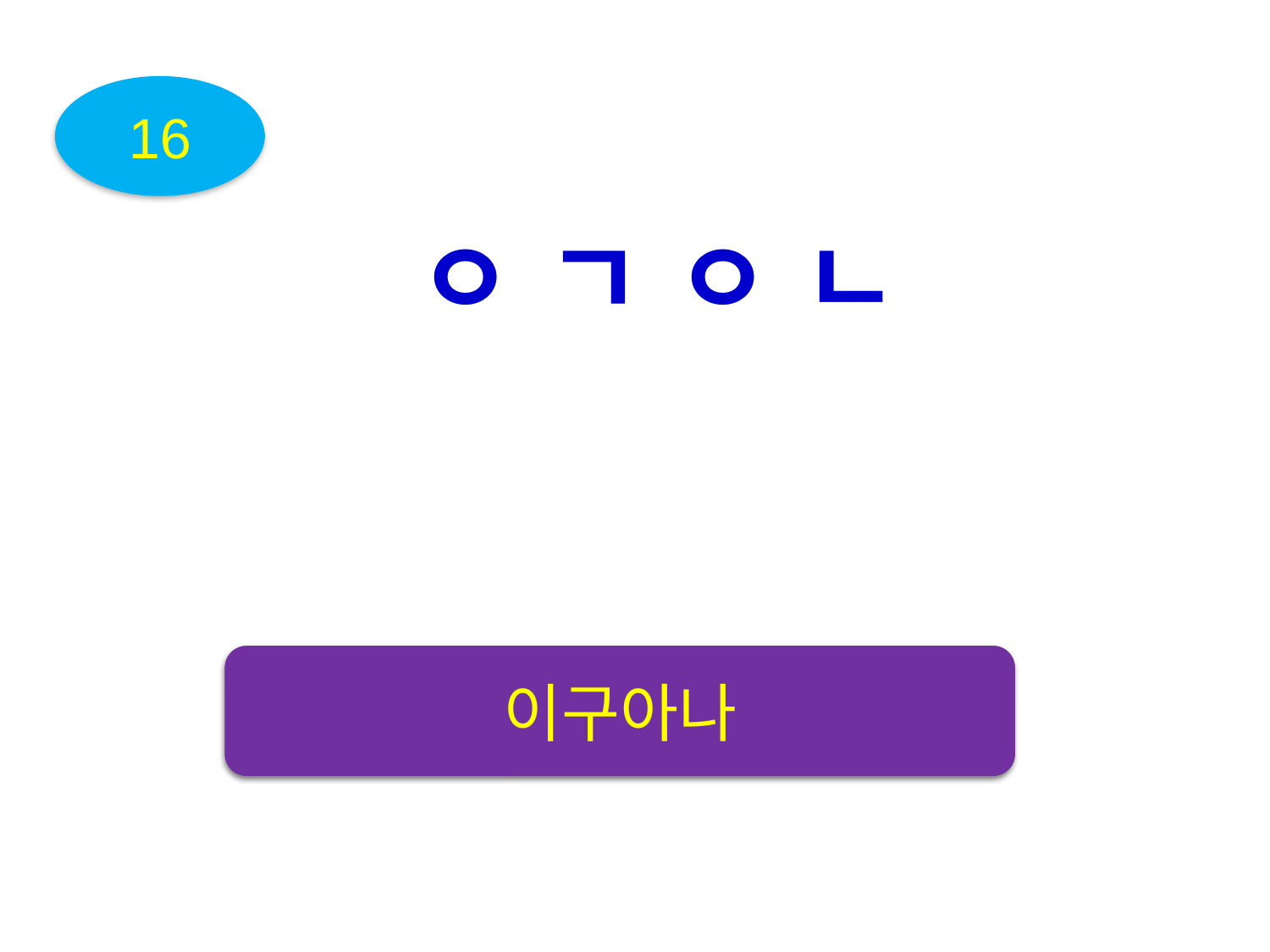

16
ㅇ ㄱ ㅇ ㄴ
동물
이구아나